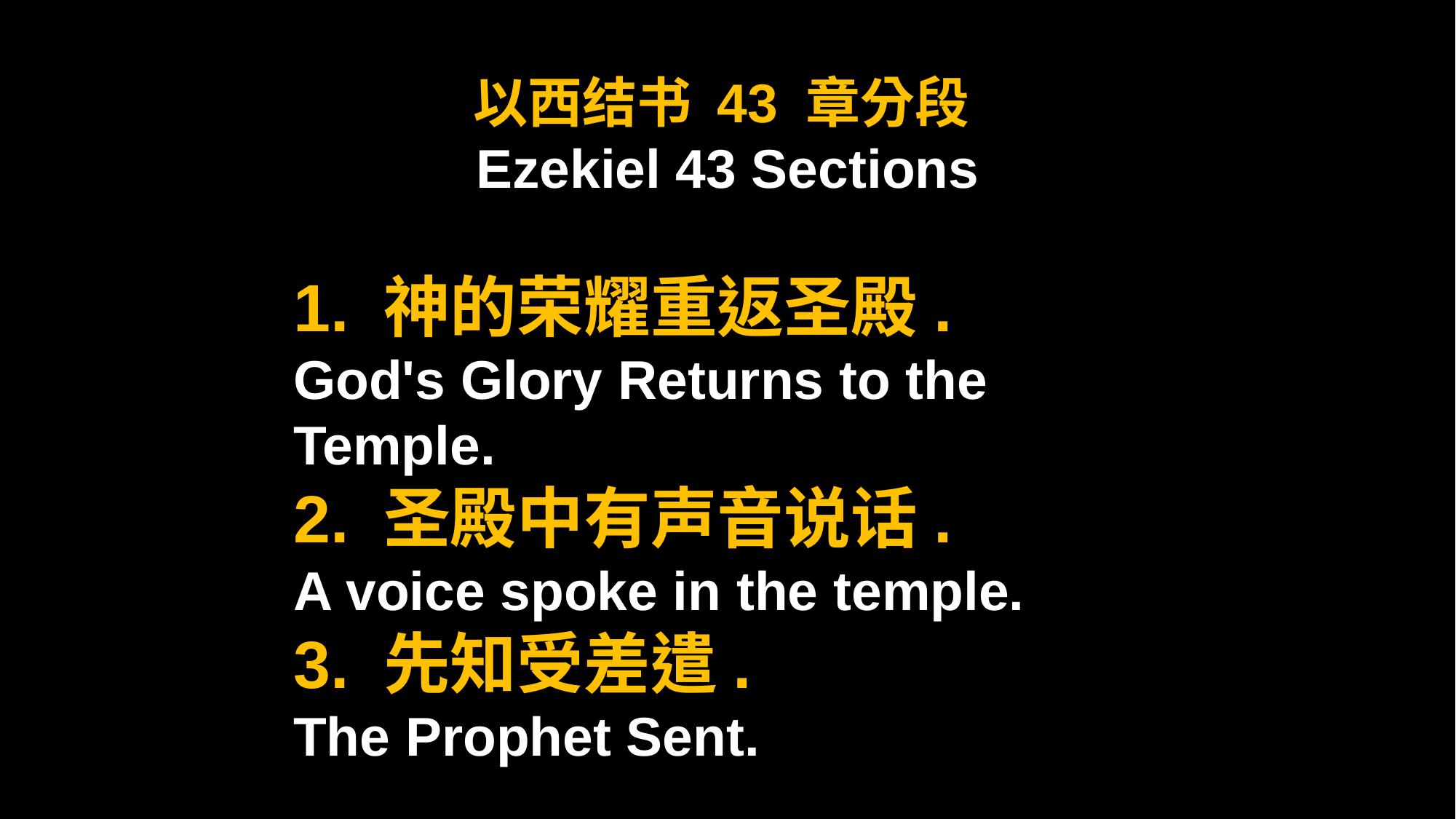

以西结书 43 章分段
Ezekiel 43 Sections

1. 神的荣耀重返圣殿.
God's Glory Returns to the Temple.
2. 圣殿中有声音说话.
A voice spoke in the temple.
3. 先知受差遣.
The Prophet Sent.